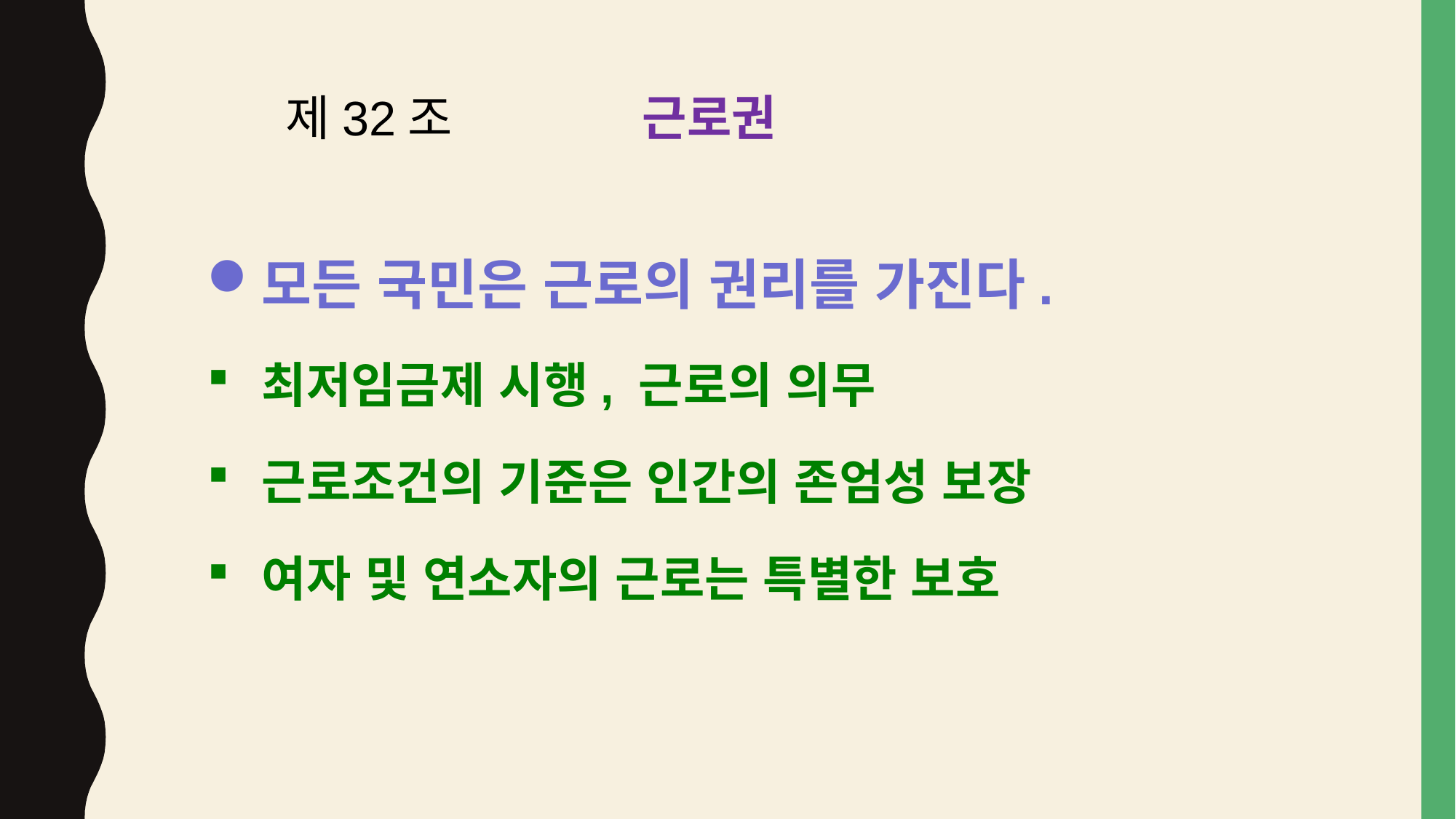

제32조
근로권
모든 국민은 근로의 권리를 가진다.
최저임금제 시행, 근로의 의무
근로조건의 기준은 인간의 존엄성 보장
여자 및 연소자의 근로는 특별한 보호